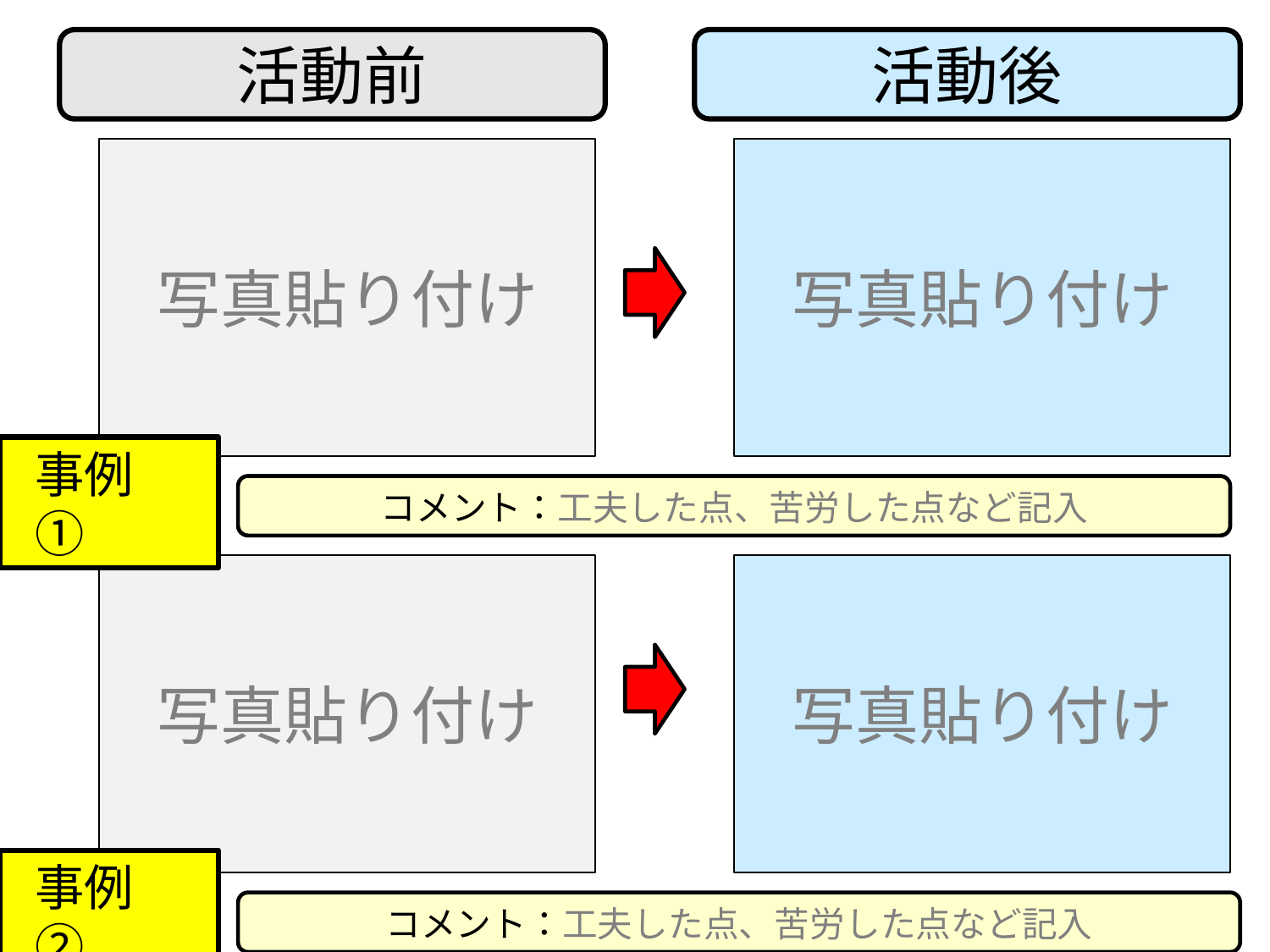

活動前
活動後
写真貼り付け
写真貼り付け

事例　①
コメント：工夫した点、苦労した点など記入
写真貼り付け
写真貼り付け

事例　②
コメント：工夫した点、苦労した点など記入